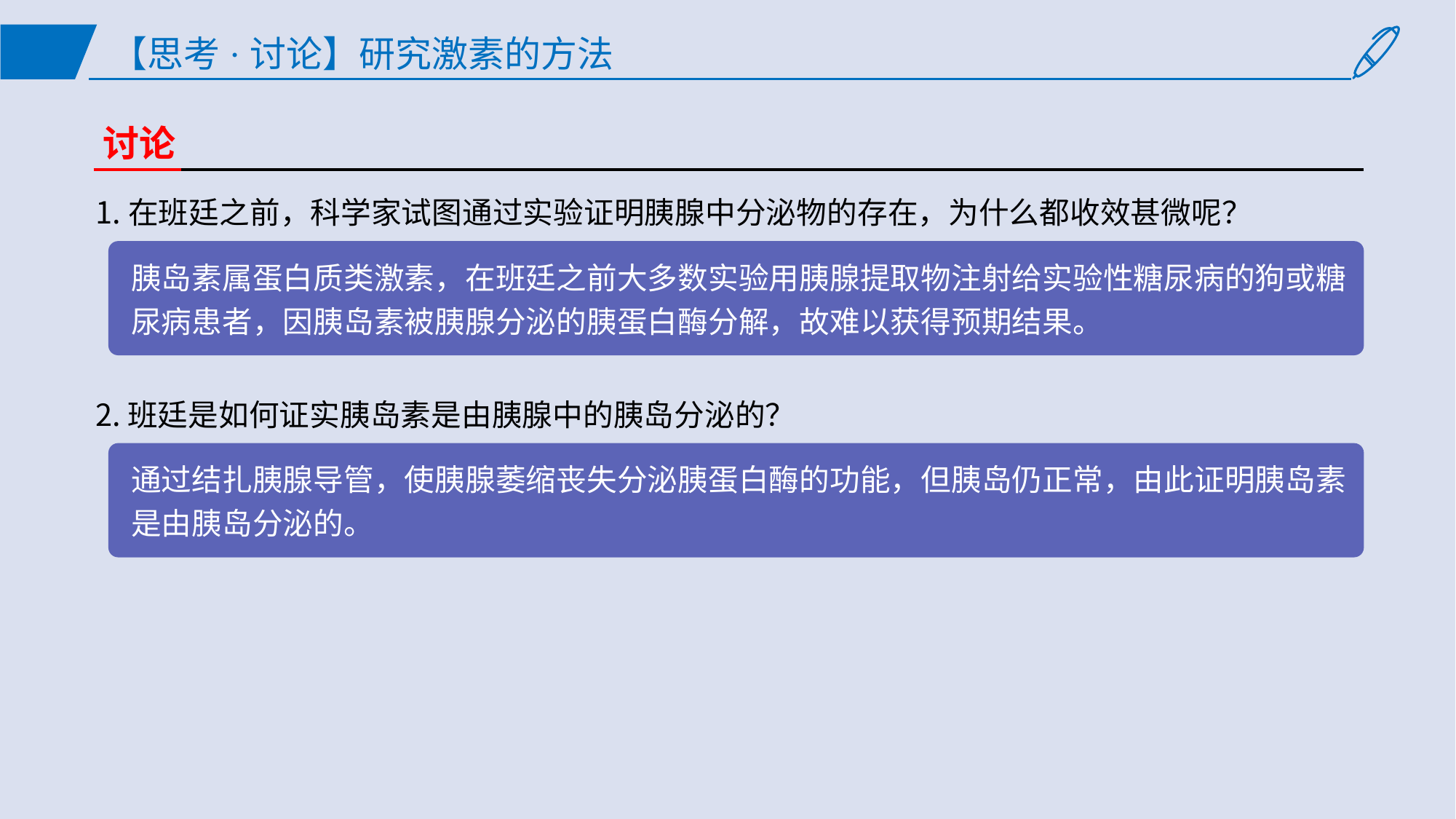

# 【思考·讨论】研究激素的方法
讨论
在班廷之前，科学家试图通过实验证明胰腺中分泌物的存在，为什么都收效甚微呢？

胰岛素属蛋白质类激素，在班廷之前大多数实验用胰腺提取物注射给实验性糖尿病的狗或糖尿病患者，因胰岛素被胰腺分泌的胰蛋白酶分解，故难以获得预期结果。
班廷是如何证实胰岛素是由胰腺中的胰岛分泌的？

通过结扎胰腺导管，使胰腺萎缩丧失分泌胰蛋白酶的功能，但胰岛仍正常，由此证明胰岛素是由胰岛分泌的。